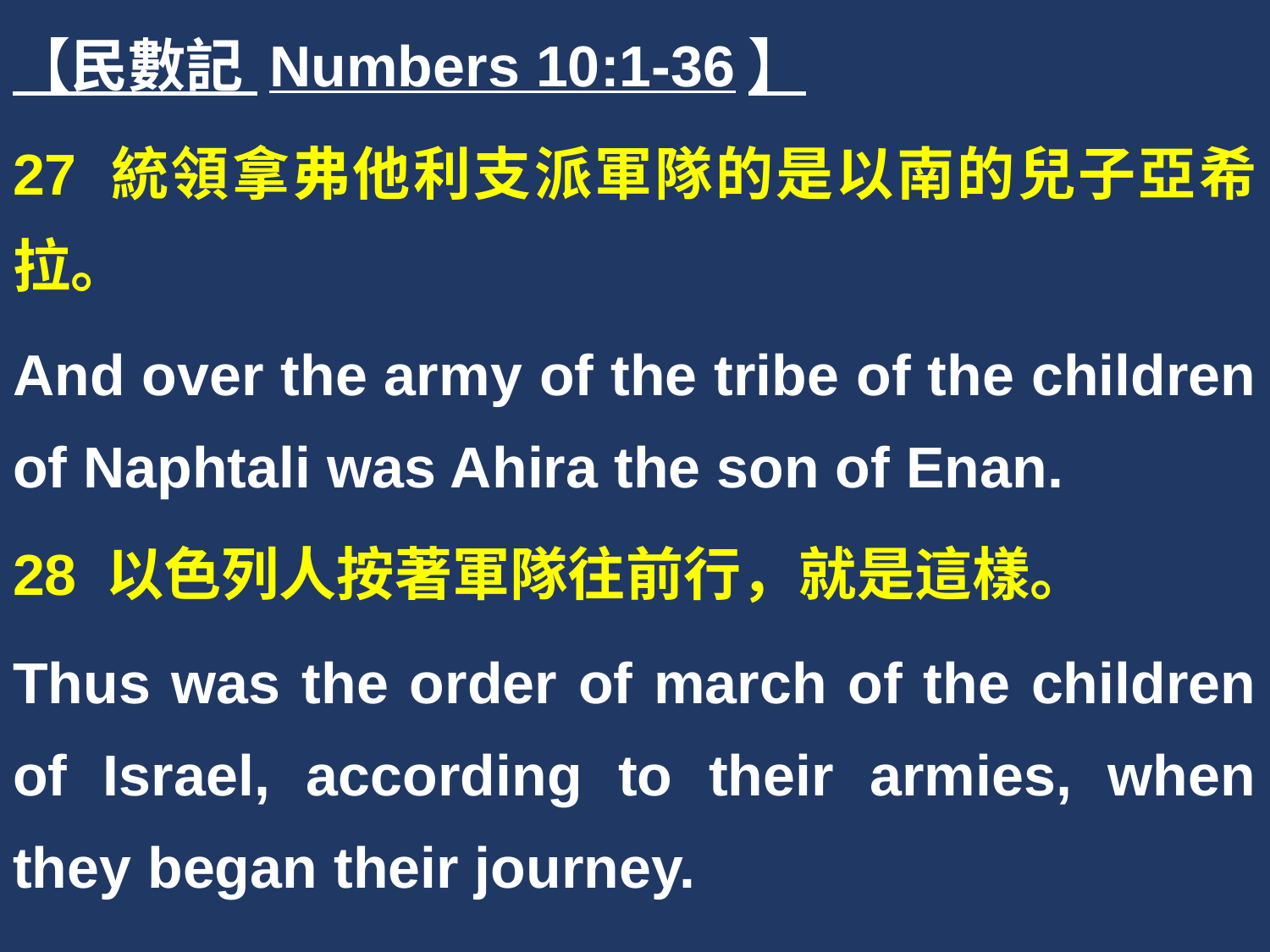

【民數記 Numbers 10:1-36】
27 統領拿弗他利支派軍隊的是以南的兒子亞希拉。
And over the army of the tribe of the children of Naphtali was Ahira the son of Enan.
28 以色列人按著軍隊往前行，就是這樣。
Thus was the order of march of the children of Israel, according to their armies, when they began their journey.